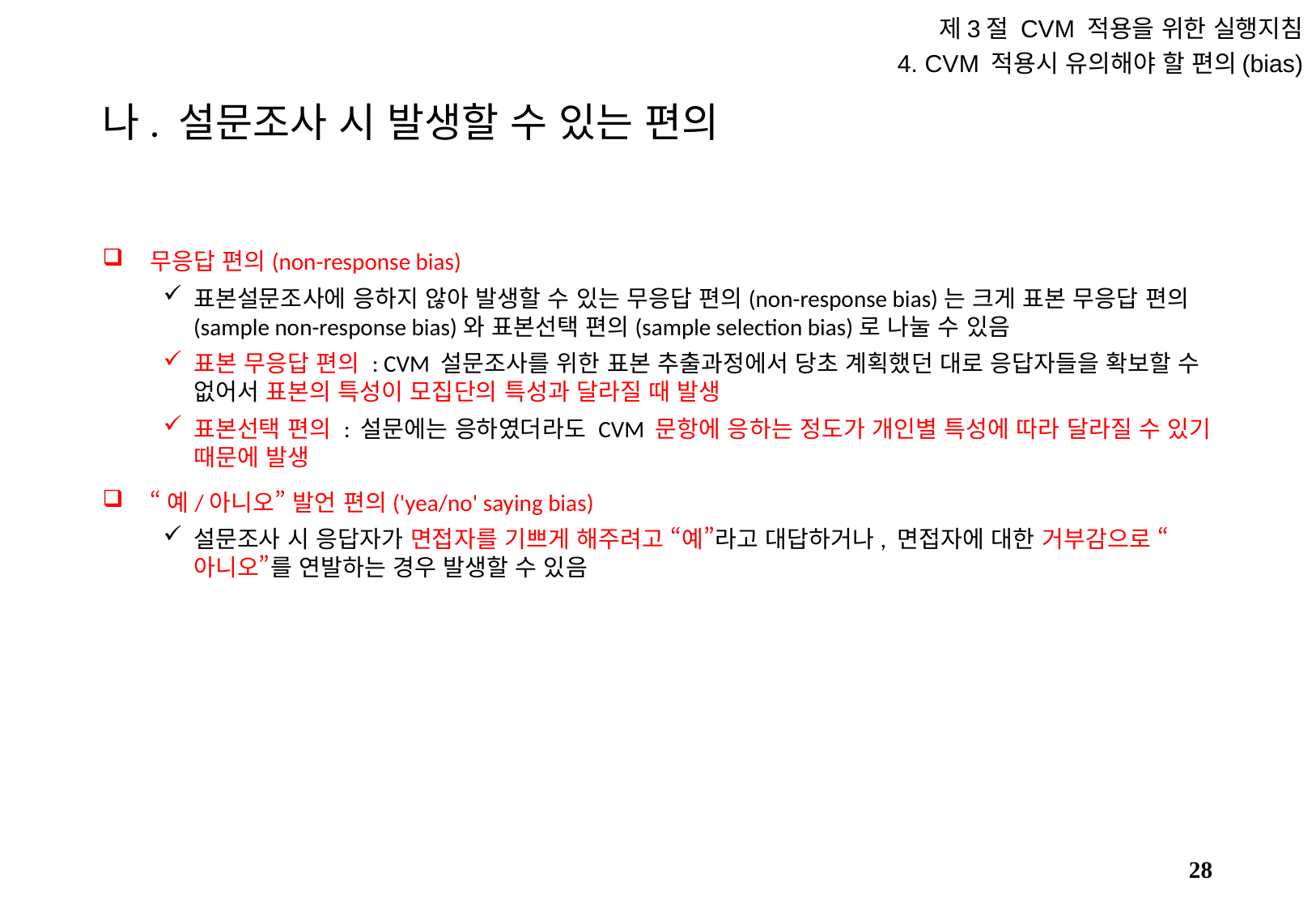

제3절 CVM 적용을 위한 실행지침
4. CVM 적용시 유의해야 할 편의(bias)
# 나. 설문조사 시 발생할 수 있는 편의
무응답 편의(non-response bias)
표본설문조사에 응하지 않아 발생할 수 있는 무응답 편의(non-response bias)는 크게 표본 무응답 편의(sample non-response bias)와 표본선택 편의(sample selection bias)로 나눌 수 있음
표본 무응답 편의 : CVM 설문조사를 위한 표본 추출과정에서 당초 계획했던 대로 응답자들을 확보할 수 없어서 표본의 특성이 모집단의 특성과 달라질 때 발생
표본선택 편의 : 설문에는 응하였더라도 CVM 문항에 응하는 정도가 개인별 특성에 따라 달라질 수 있기 때문에 발생
“예/아니오” 발언 편의('yea/no' saying bias)
설문조사 시 응답자가 면접자를 기쁘게 해주려고 “예”라고 대답하거나, 면접자에 대한 거부감으로 “아니오”를 연발하는 경우 발생할 수 있음
28